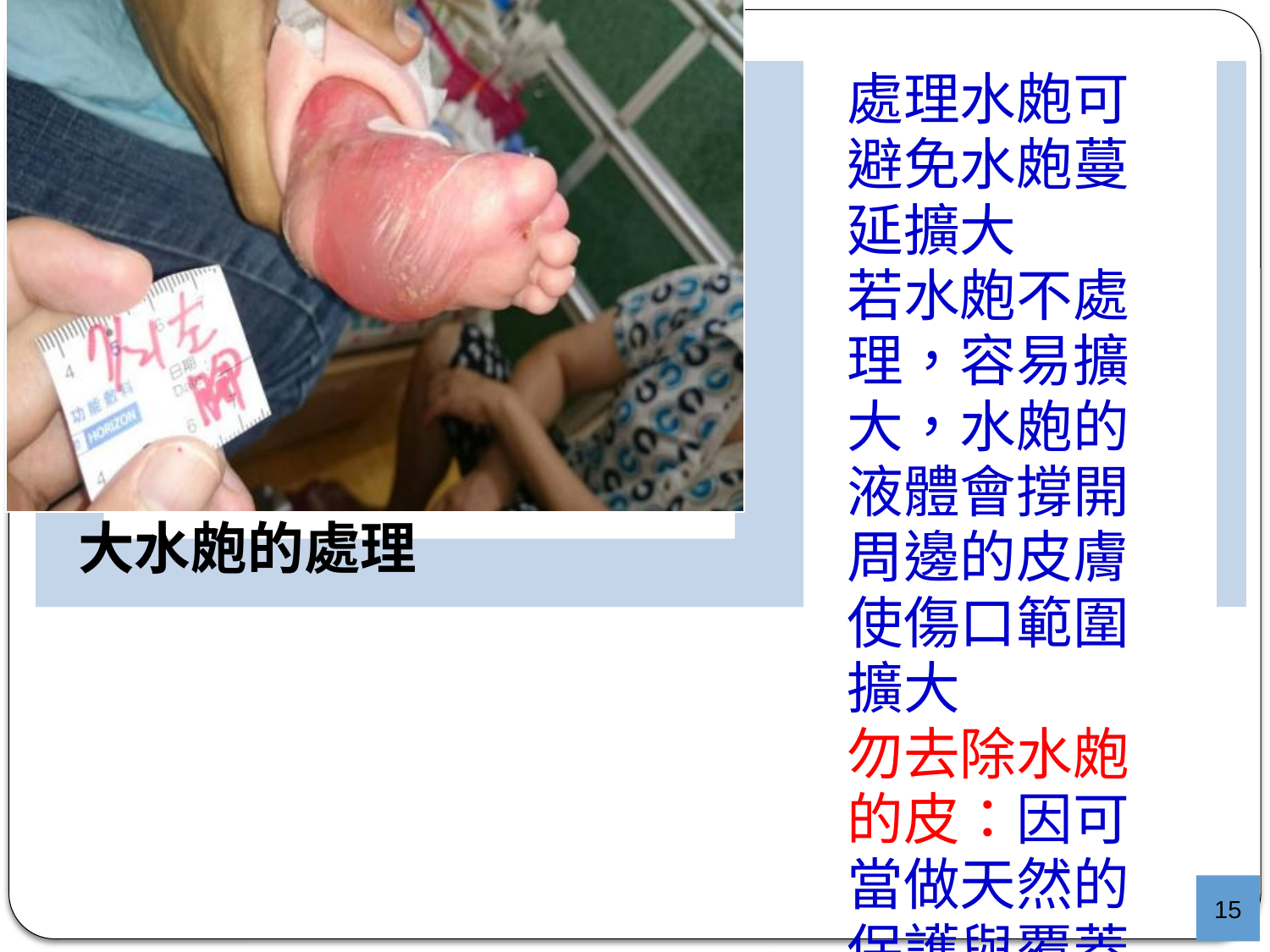

大水皰的處理
處理水皰可避免水皰蔓延擴大
若水皰不處理，容易擴大，水皰的液體會撐開周邊的皮膚使傷口範圍擴大

15